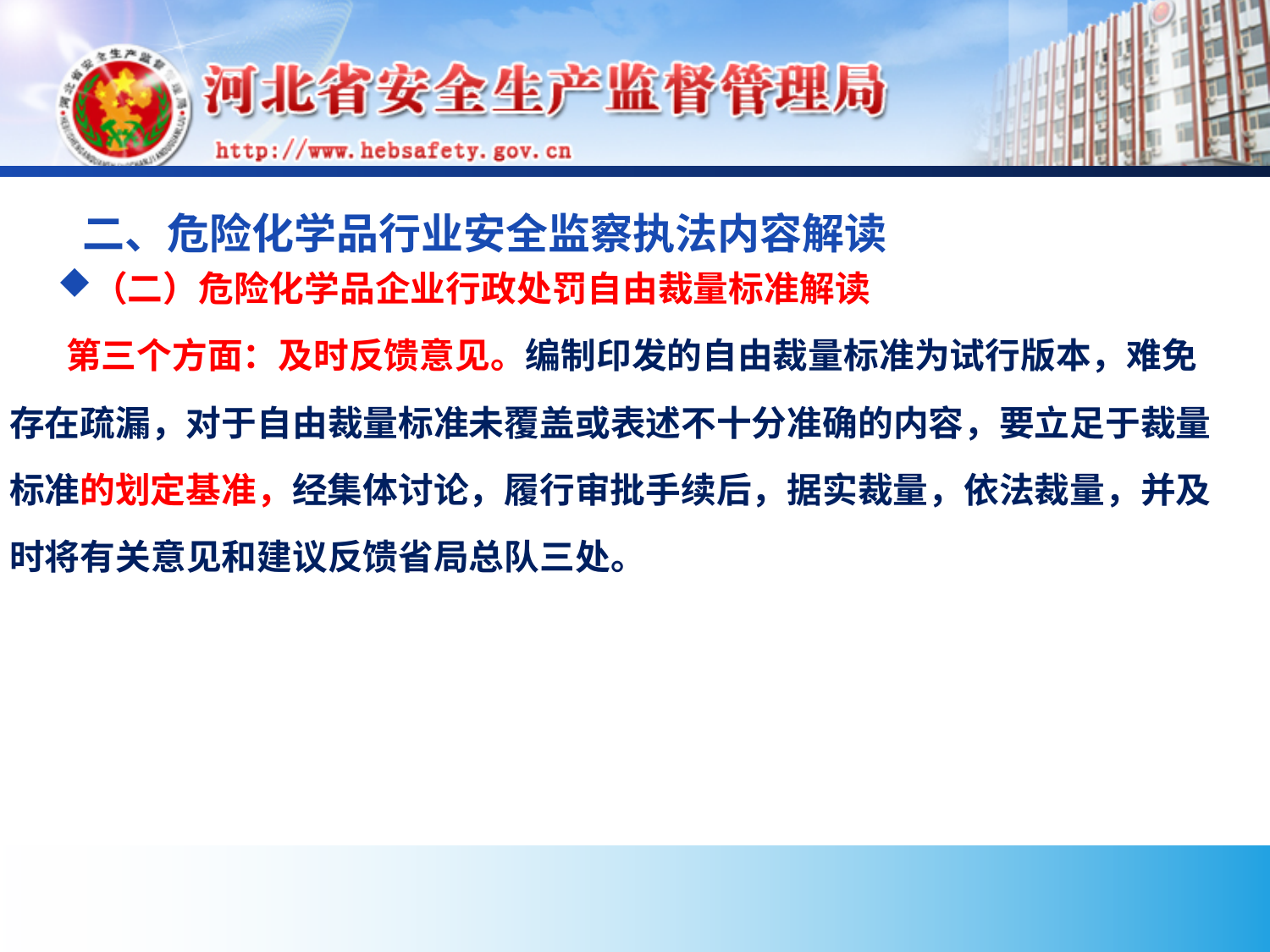

# 二、危险化学品行业安全监察执法内容解读
（二）危险化学品企业行政处罚自由裁量标准解读
      第三个方面：及时反馈意见。编制印发的自由裁量标准为试行版本，难免存在疏漏，对于自由裁量标准未覆盖或表述不十分准确的内容，要立足于裁量标准的划定基准，经集体讨论，履行审批手续后，据实裁量，依法裁量，并及时将有关意见和建议反馈省局总队三处。